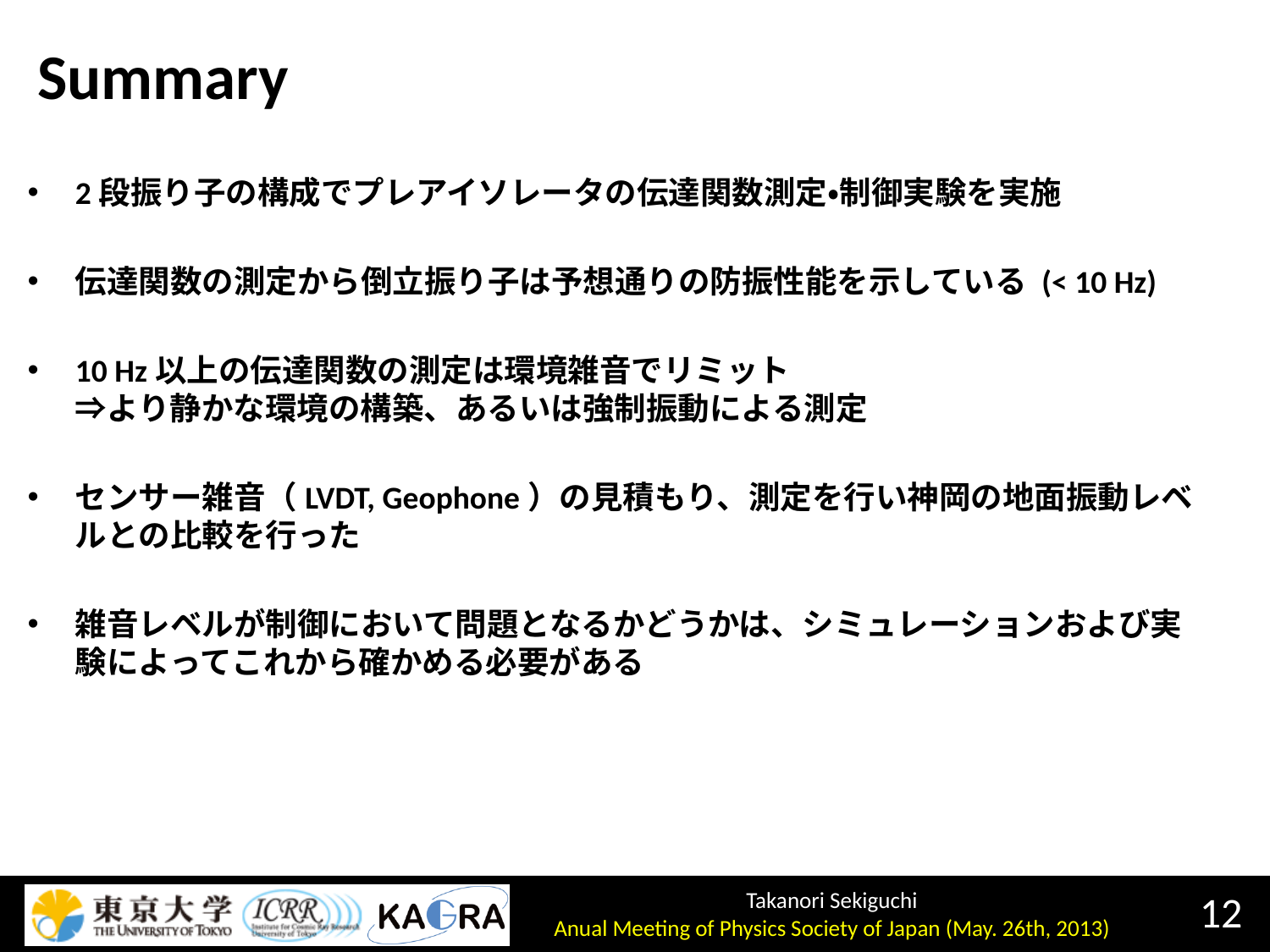

# Summary
2段振り子の構成でプレアイソレータの伝達関数測定・制御実験を実施

伝達関数の測定から倒立振り子は予想通りの防振性能を示している (< 10 Hz)

10 Hz以上の伝達関数の測定は環境雑音でリミット
⇒より静かな環境の構築、あるいは強制振動による測定

センサー雑音（LVDT, Geophone）の見積もり、測定を行い神岡の地面振動レベルとの比較を行った

雑音レベルが制御において問題となるかどうかは、シミュレーションおよび実験によってこれから確かめる必要がある

12